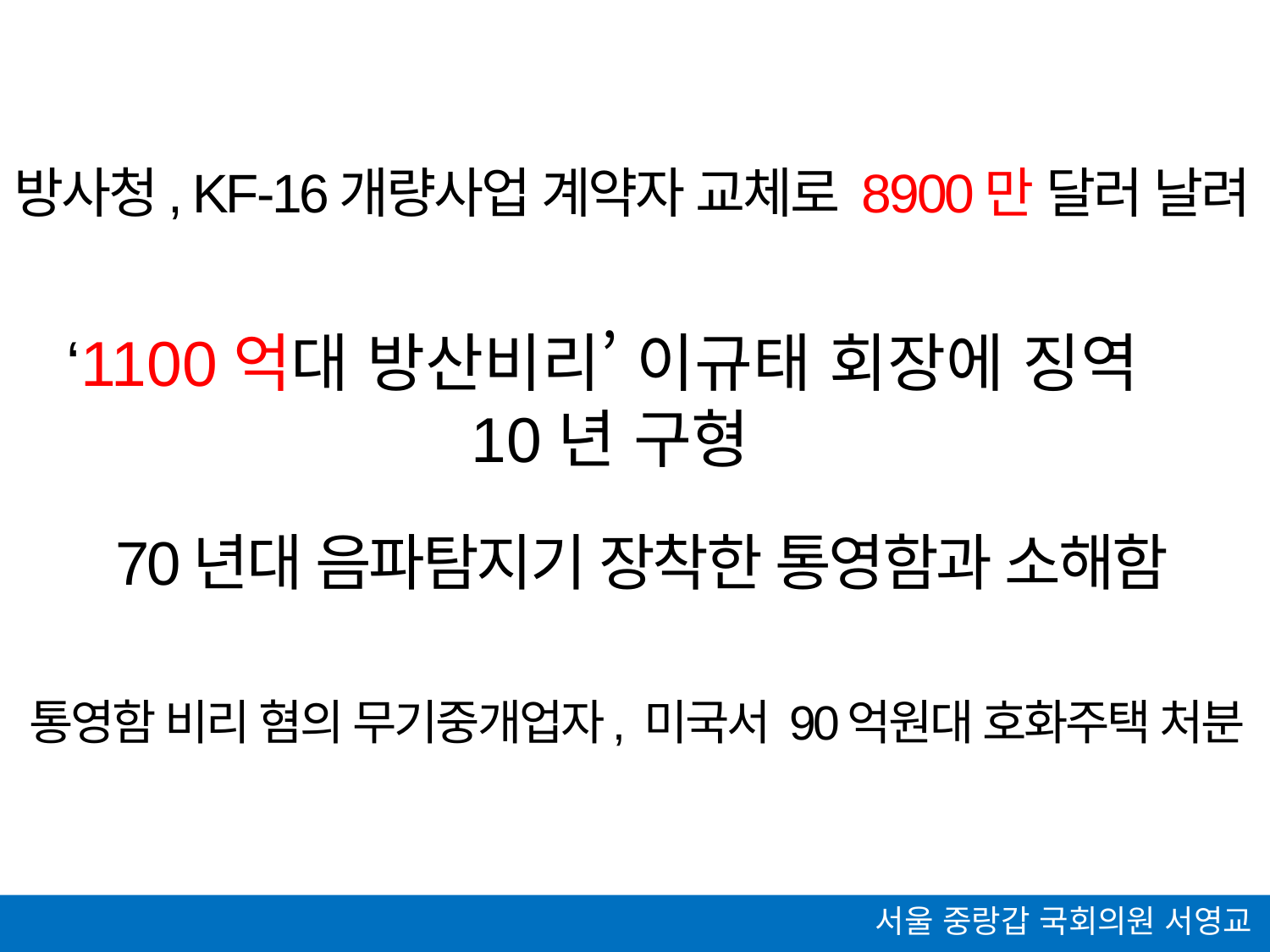

# 방사청, KF-16개량사업 계약자 교체로 8900만 달러 날려
‘1100억대 방산비리’ 이규태 회장에 징역10년 구형

70년대 음파탐지기 장착한 통영함과 소해함
통영함 비리 혐의 무기중개업자, 미국서 90억원대 호화주택 처분

서울 중랑갑 국회의원 서영교